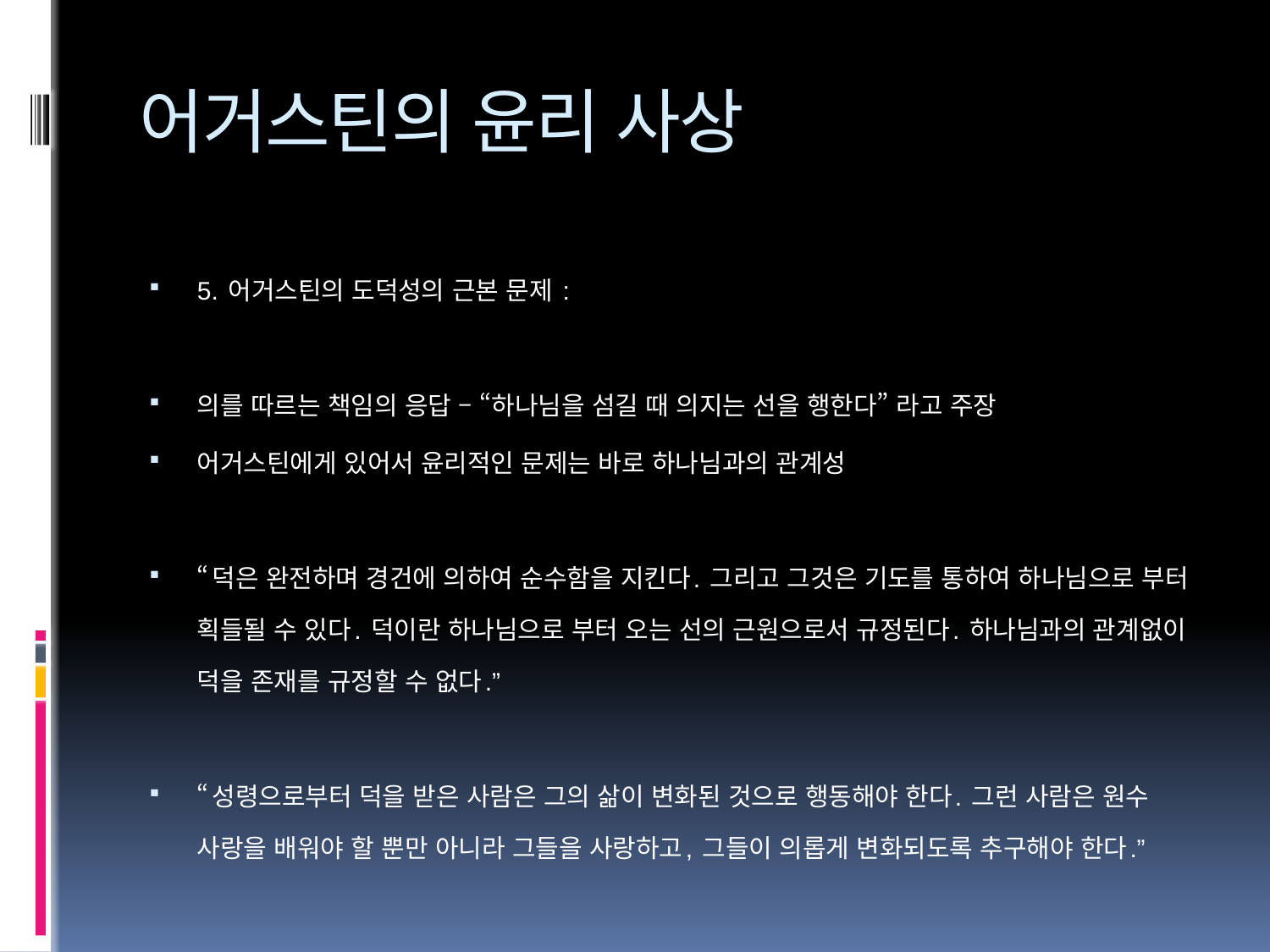

# 어거스틴의 윤리 사상
5. 어거스틴의 도덕성의 근본 문제 :

의를 따르는 책임의 응답 – “하나님을 섬길 때 의지는 선을 행한다” 라고 주장
어거스틴에게 있어서 윤리적인 문제는 바로 하나님과의 관계성

“덕은 완전하며 경건에 의하여 순수함을 지킨다. 그리고 그것은 기도를 통하여 하나님으로 부터 획들될 수 있다. 덕이란 하나님으로 부터 오는 선의 근원으로서 규정된다. 하나님과의 관계없이 덕을 존재를 규정할 수 없다.”

“성령으로부터 덕을 받은 사람은 그의 삶이 변화된 것으로 행동해야 한다. 그런 사람은 원수 사랑을 배워야 할 뿐만 아니라 그들을 사랑하고, 그들이 의롭게 변화되도록 추구해야 한다.”